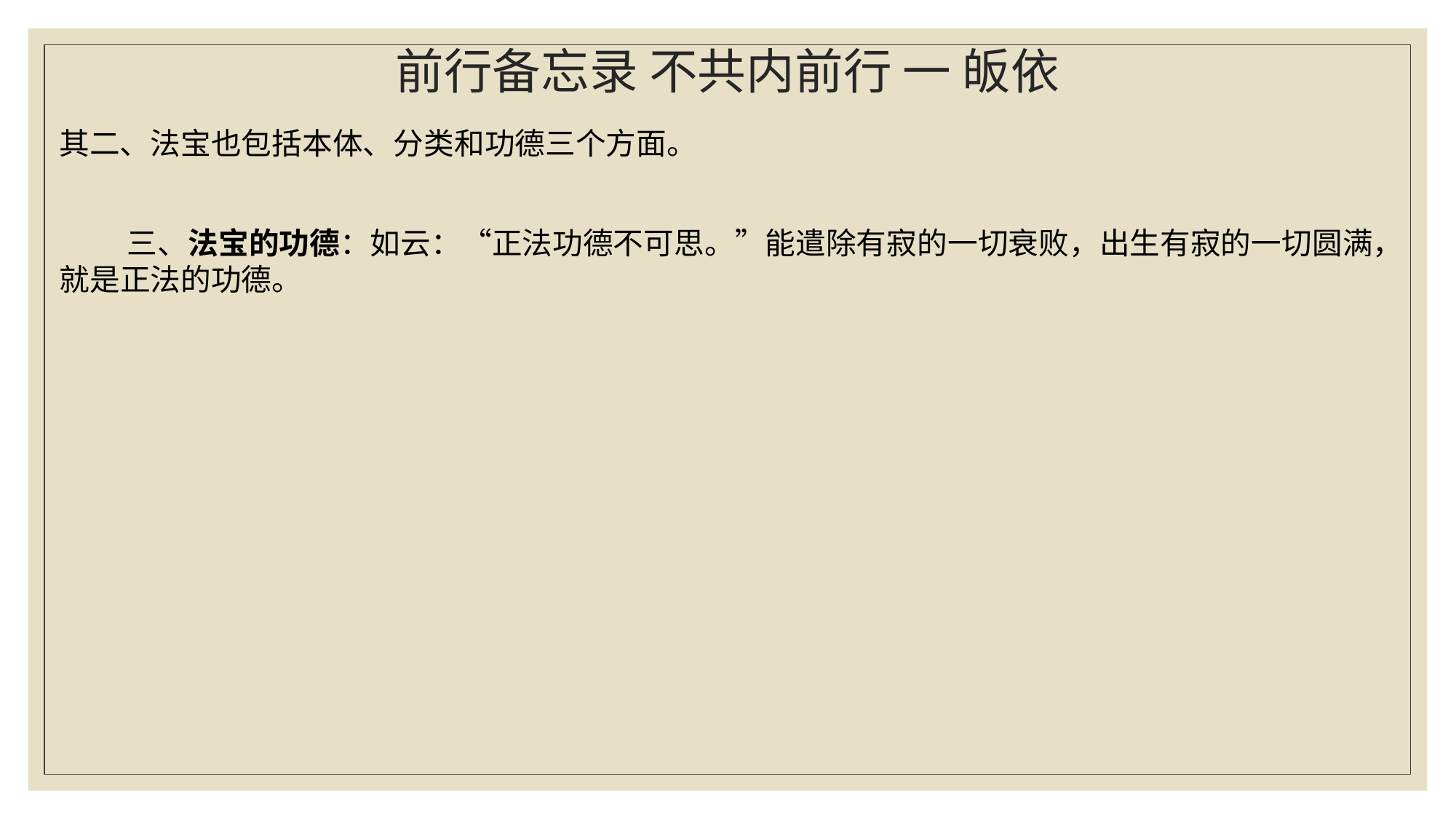

# 前行备忘录 不共内前行 一 皈依
其二、法宝也包括本体、分类和功德三个方面。

         三、法宝的功德：如云：“正法功德不可思。”能遣除有寂的一切衰败，出生有寂的一切圆满，就是正法的功德。